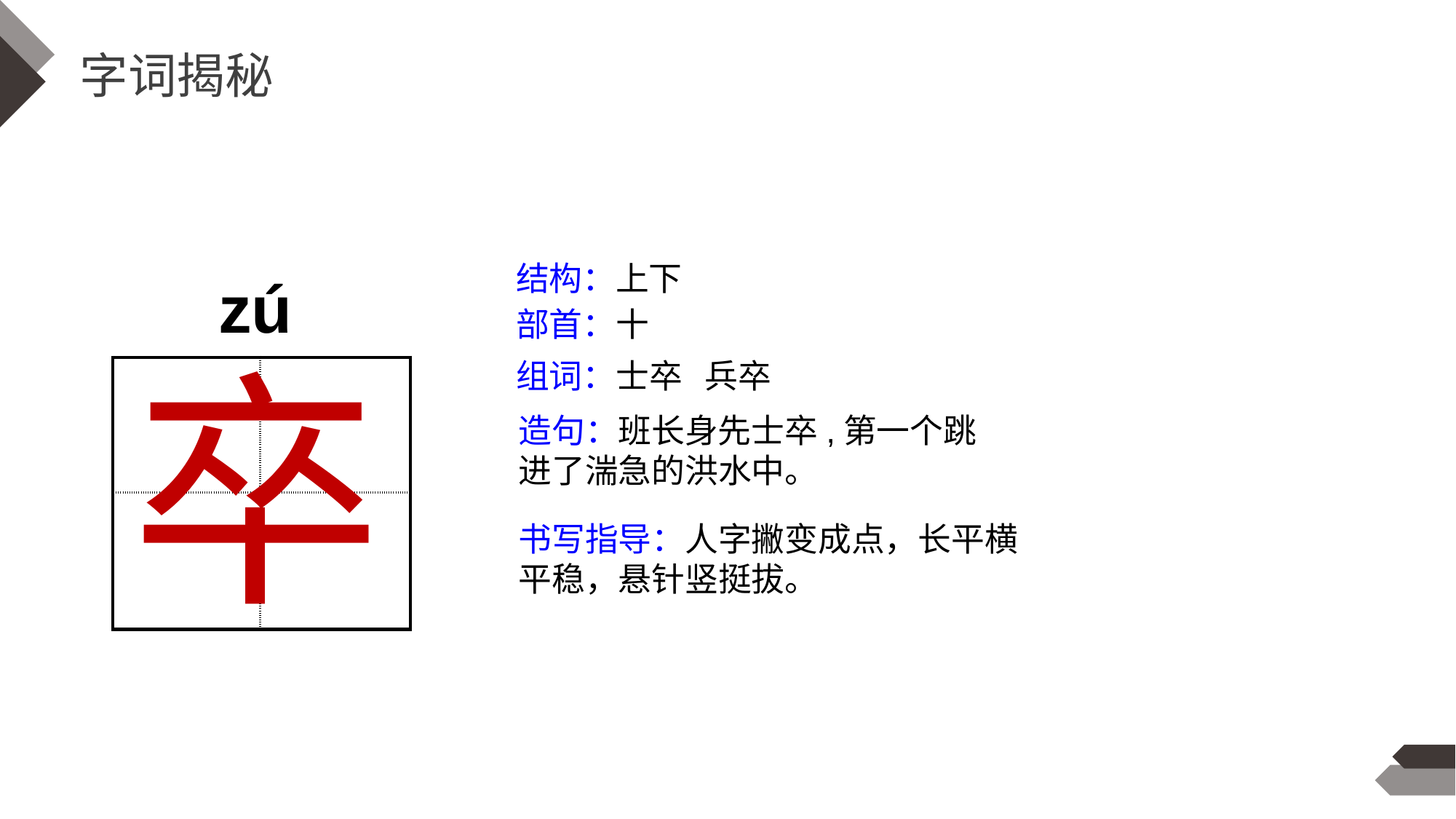

字词揭秘
结构：上下
zú
部首：十
卒
组词：士卒   兵卒
|  |  |
| --- | --- |
|  |  |
造句：班长身先士卒,第一个跳进了湍急的洪水中。

书写指导：人字撇变成点，长平横平稳，悬针竖挺拔。